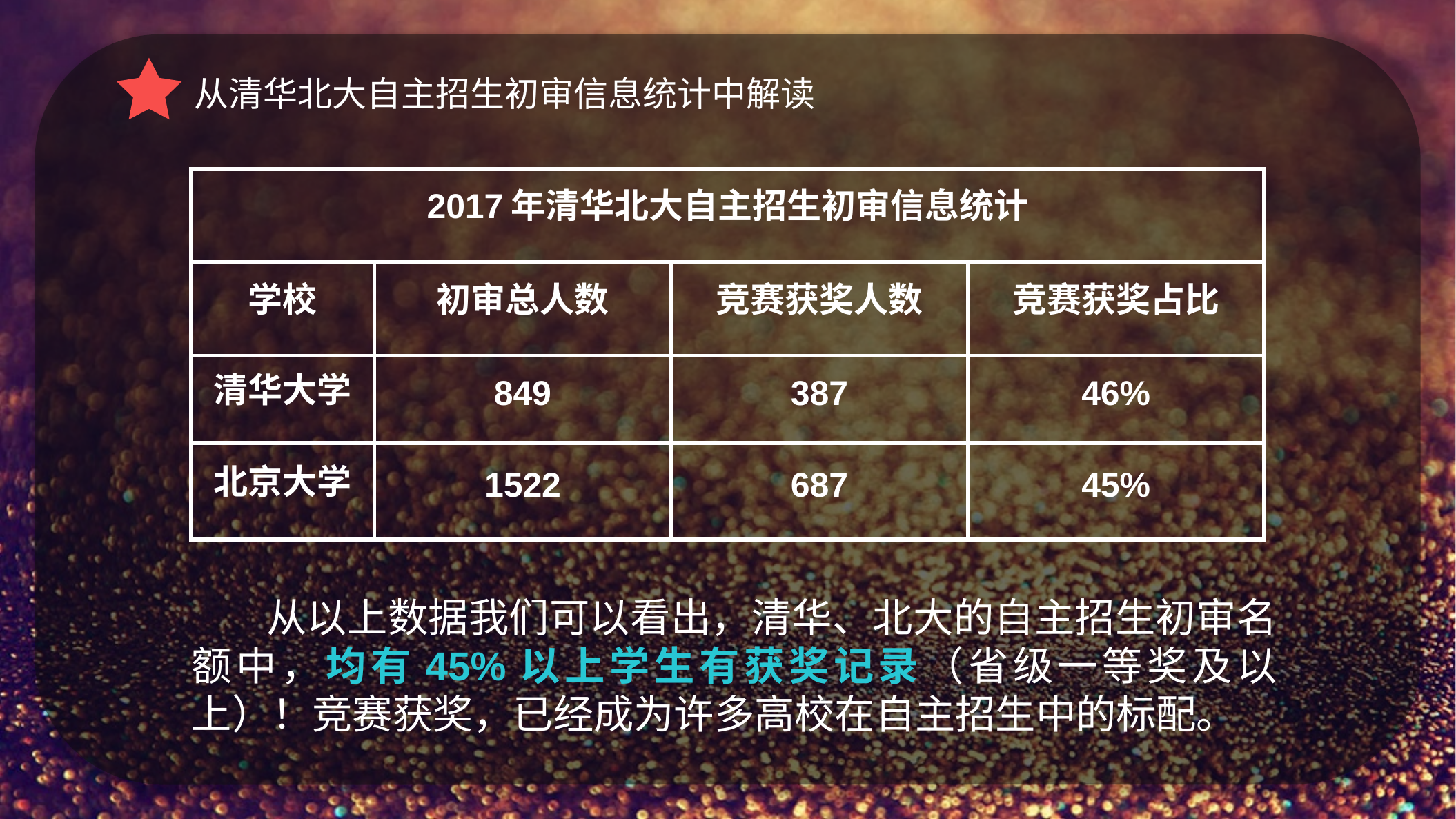

从清华北大自主招生初审信息统计中解读
| 2017年清华北大自主招生初审信息统计 |  |  |  |
| --- | --- | --- | --- |
| 学校 | 初审总人数 | 竞赛获奖人数 | 竞赛获奖占比 |
| 清华大学 | 849 | 387 | 46% |
| 北京大学 | 1522 | 687 | 45% |
       从以上数据我们可以看出，清华、北大的自主招生初审名额中，均有45%以上学生有获奖记录（省级一等奖及以上）！竞赛获奖，已经成为许多高校在自主招生中的标配。